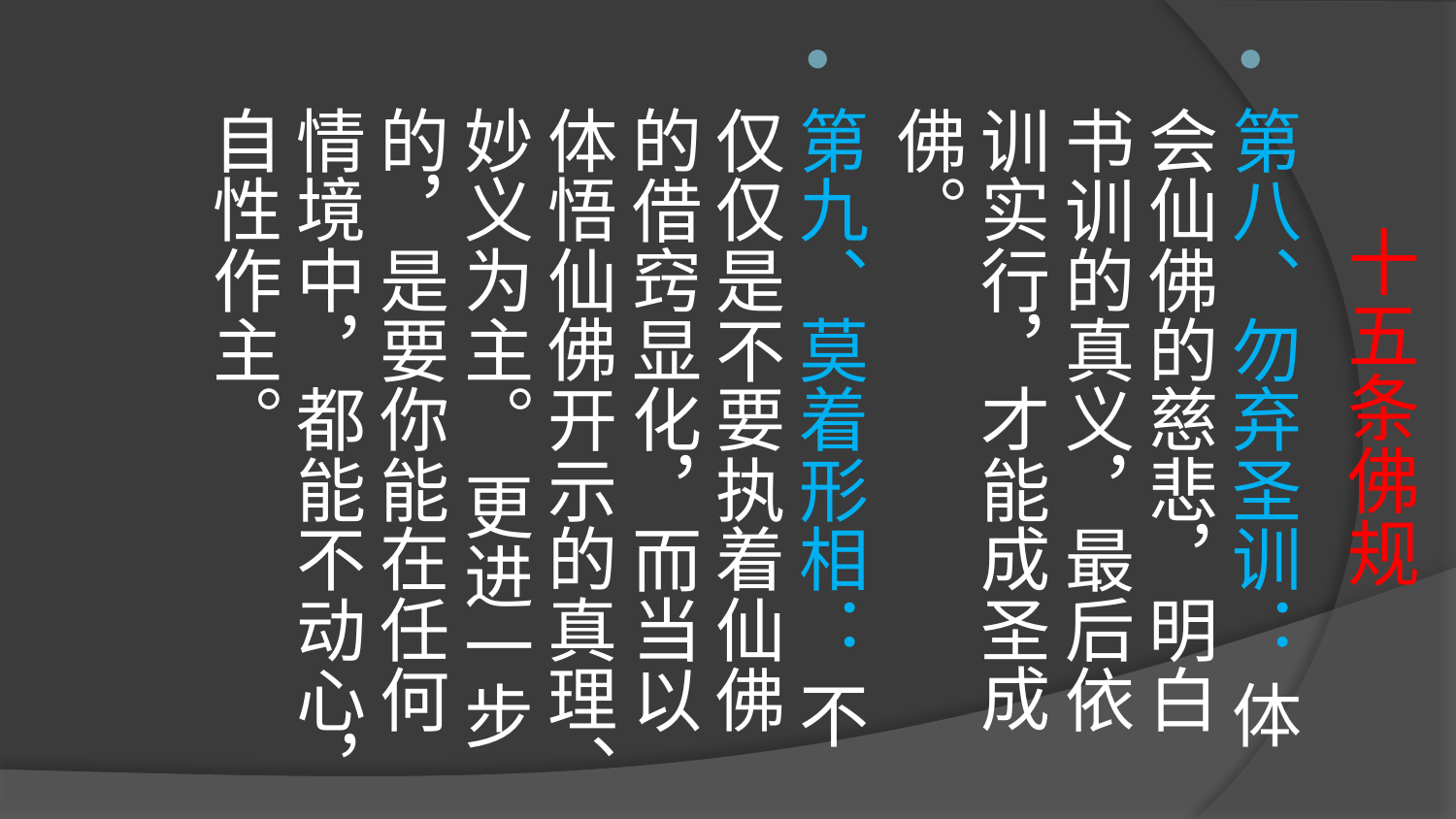

# 十五条佛规
第八、勿弃圣训： 体会仙佛的慈悲，明白书训的真义，最后依训实行，才能成圣成佛。
第九、莫着形相： 不仅仅是不要执着仙佛的借窍显化，而当以体悟仙佛开示的真理、妙义为主。 更进一步的，是要你能在任何情境中，都能不动心，自性作主。